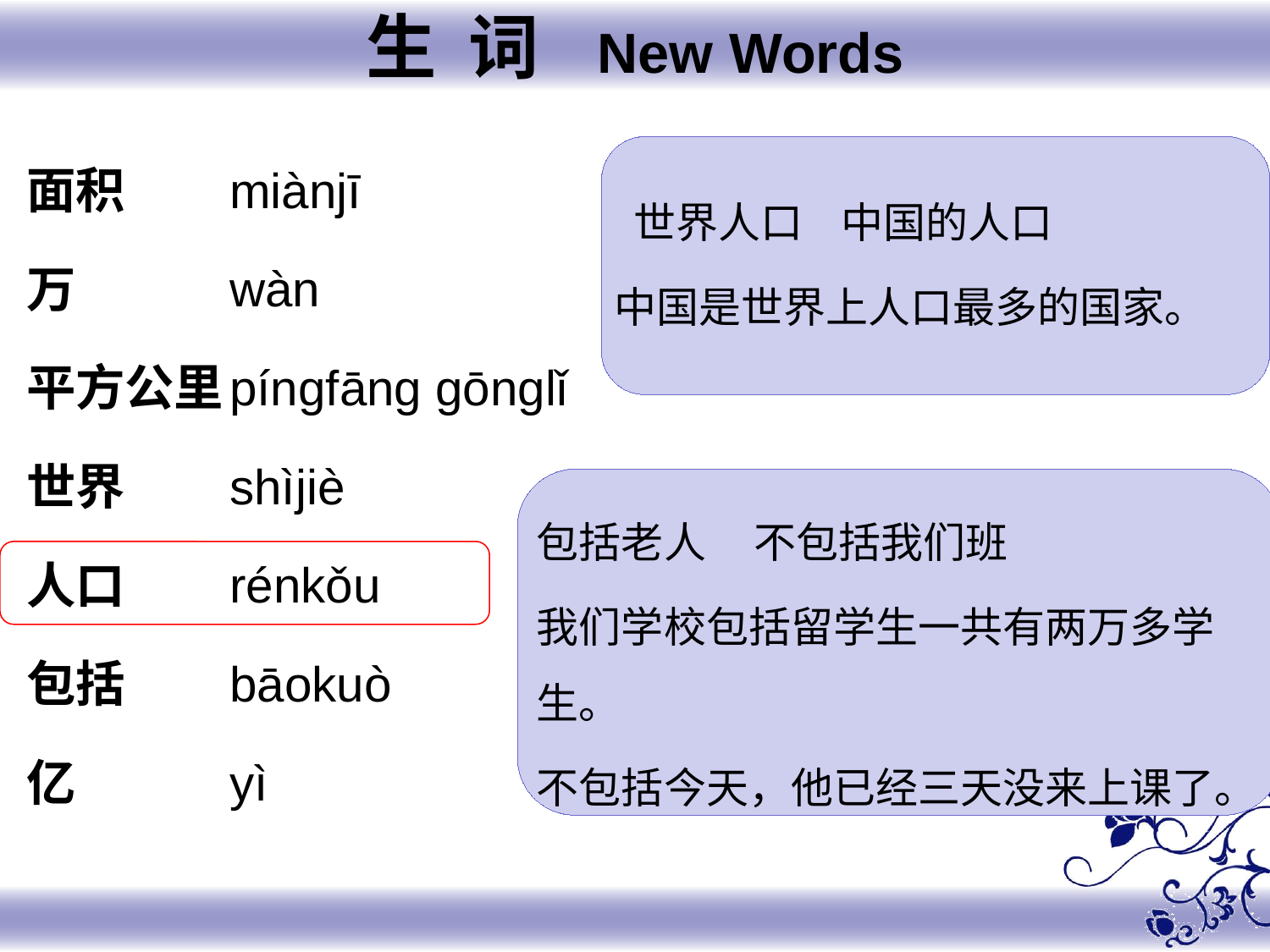

生  词   New Words
面积
万
平方公里
世界
人口
包括
亿
miànjī
wàn
píngfāng gōnglǐ
shìjiè
rénkǒu
bāokuò
yì

 世界人口    中国的人口
中国是世界上人口最多的国家。

包括老人     不包括我们班
我们学校包括留学生一共有两万多学生。
不包括今天，他已经三天没来上课了。